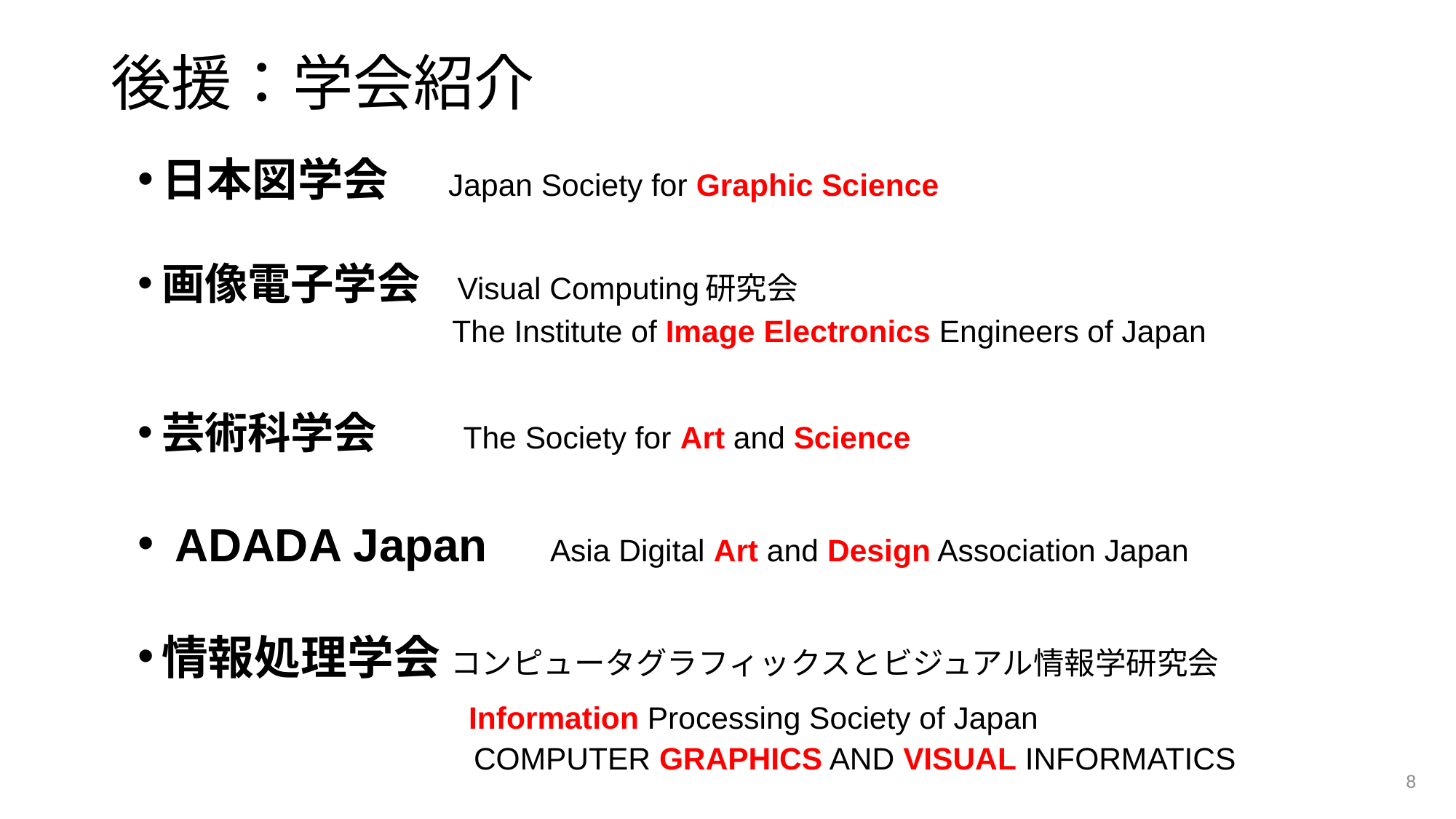

# 後援：学会紹介
日本図学会　    Japan Society for Graphic Science
画像電子学会   Visual Computing研究会
　　　　　　　　　 The Institute of Image Electronics Engineers of Japan
芸術科学会        The Society for Art and Science
 ADADA Japan　Asia Digital Art and Design Association Japan
情報処理学会 コンピュータグラフィックスとビジュアル情報学研究会
  　　　　　　　　　    Information Processing Society of Japan
   　　　　　　　　　   COMPUTER GRAPHICS AND VISUAL INFORMATICS
8